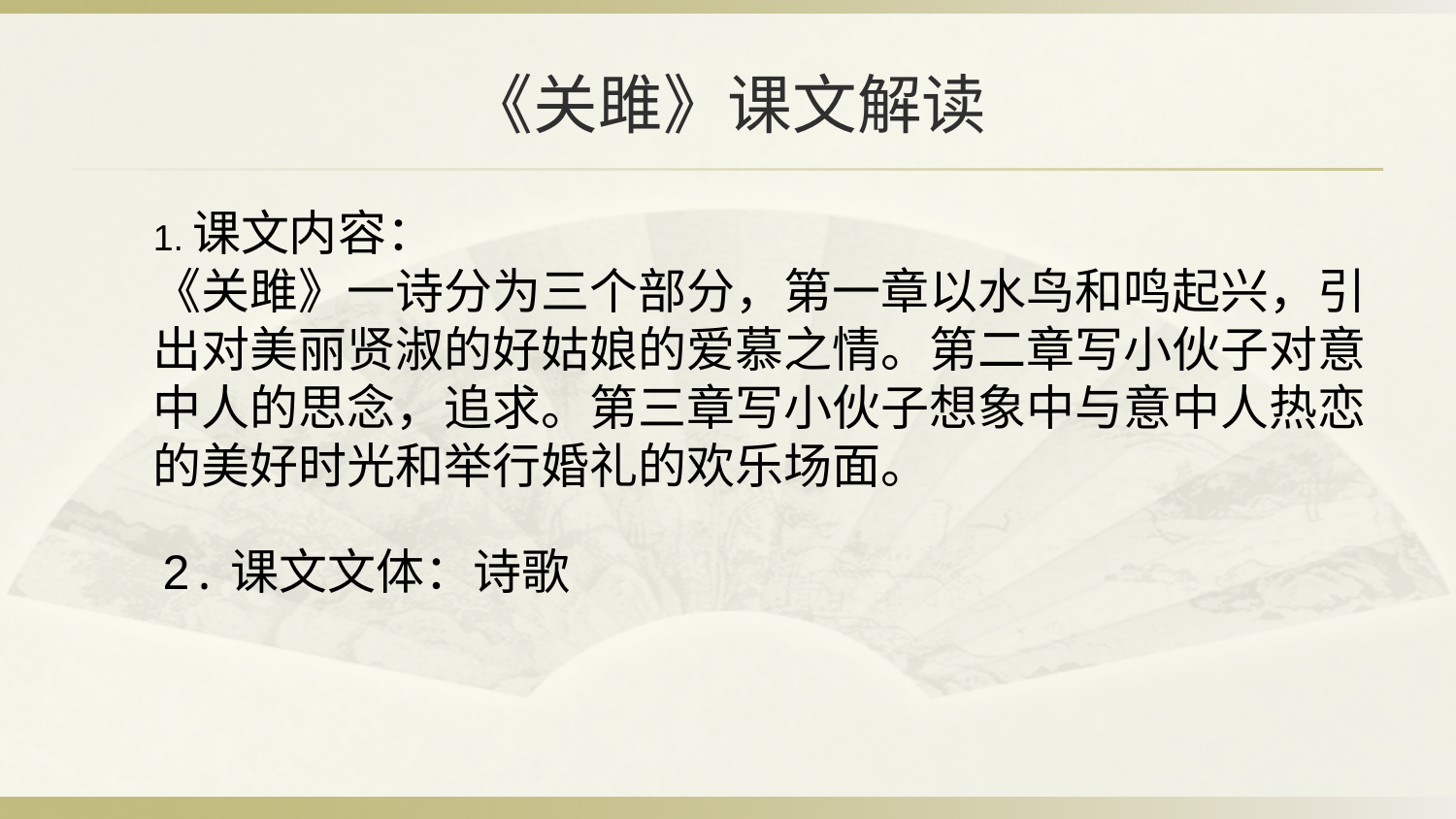

# 《关雎》课文解读

1.课文内容：
《关雎》一诗分为三个部分，第一章以水鸟和鸣起兴，引出对美丽贤淑的好姑娘的爱慕之情。第二章写小伙子对意中人的思念，追求。第三章写小伙子想象中与意中人热恋的美好时光和举行婚礼的欢乐场面。
2.课文文体：诗歌